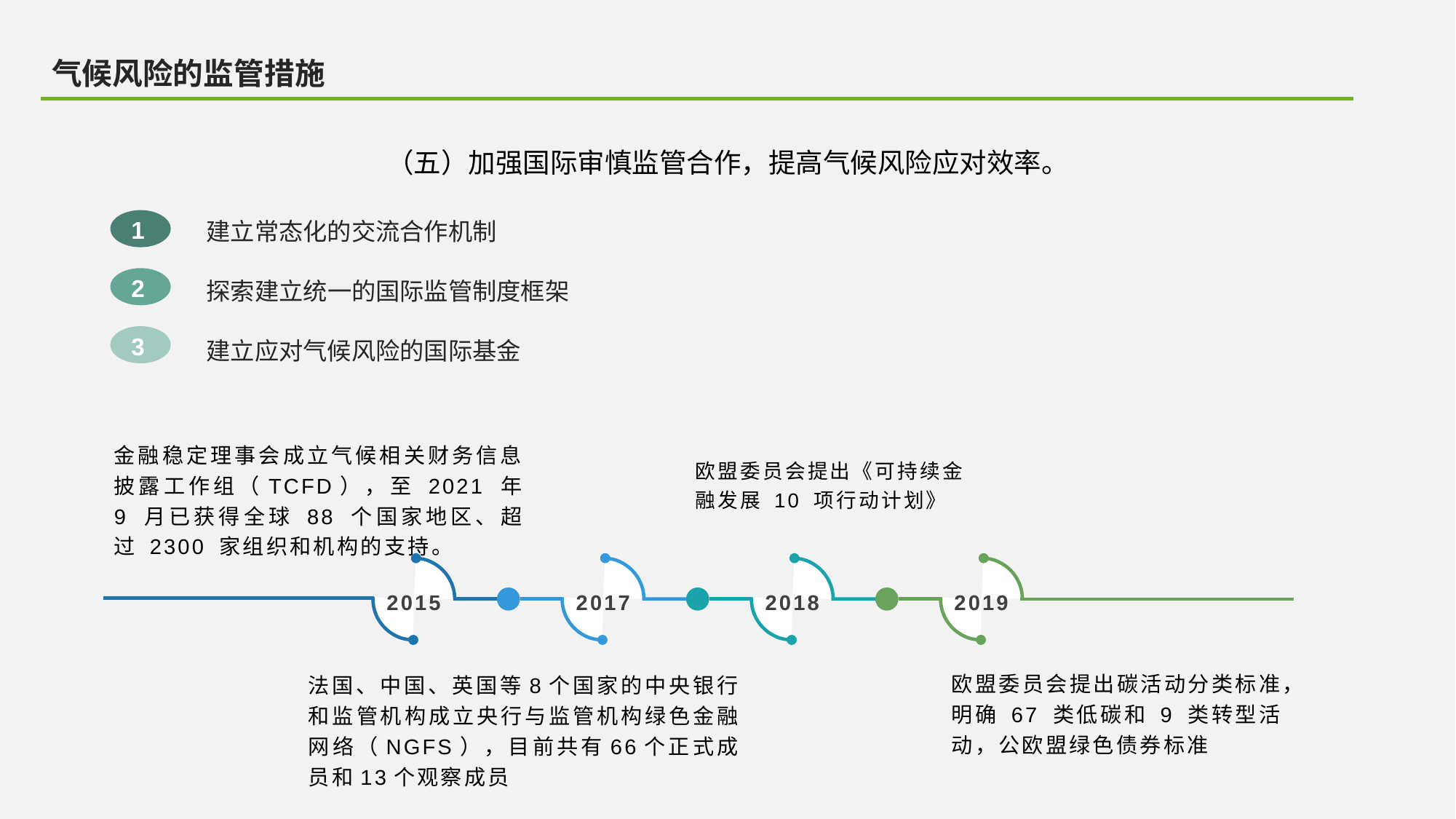

气候风险的监管措施
（五）加强国际审慎监管合作，提高气候风险应对效率。
建立常态化的交流合作机制

探索建立统一的国际监管制度框架
2

建立应对气候风险的国际基金
3

1
金融稳定理事会成立气候相关财务信息披露工作组（TCFD），至 2021 年 9 月已获得全球 88 个国家地区、超过 2300 家组织和机构的支持。
欧盟委员会提出《可持续金融发展 10 项行动计划》

2015
2017
2018
2019

欧盟委员会提出碳活动分类标准，明确 67 类低碳和 9 类转型活动，公欧盟绿色债券标准
法国、中国、英国等8个国家的中央银行和监管机构成立央行与监管机构绿色金融网络（NGFS），目前共有66个正式成员和13个观察成员